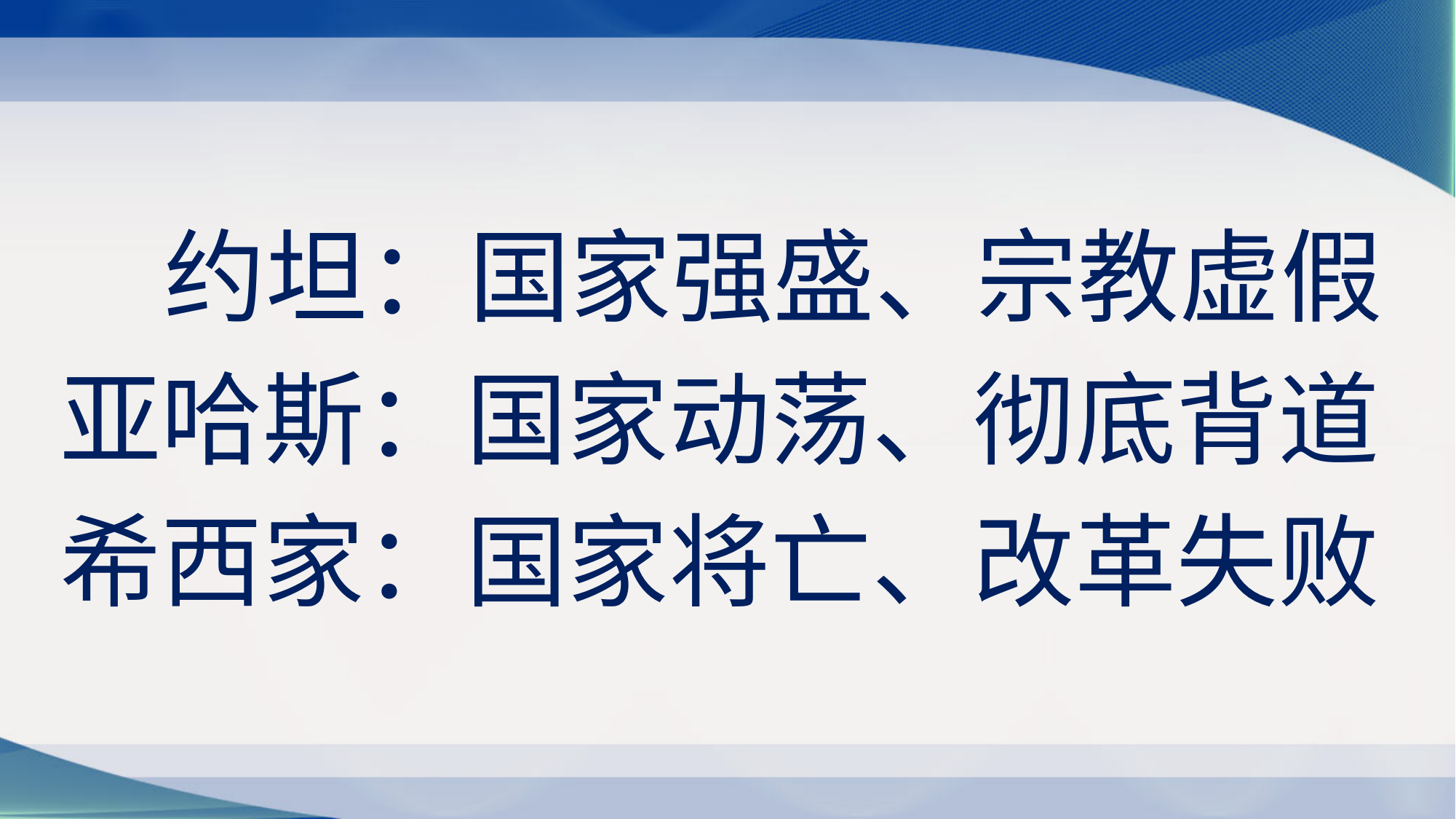

约坦：国家强盛、宗教虚假
亚哈斯：国家动荡、彻底背道
希西家：国家将亡、改革失败